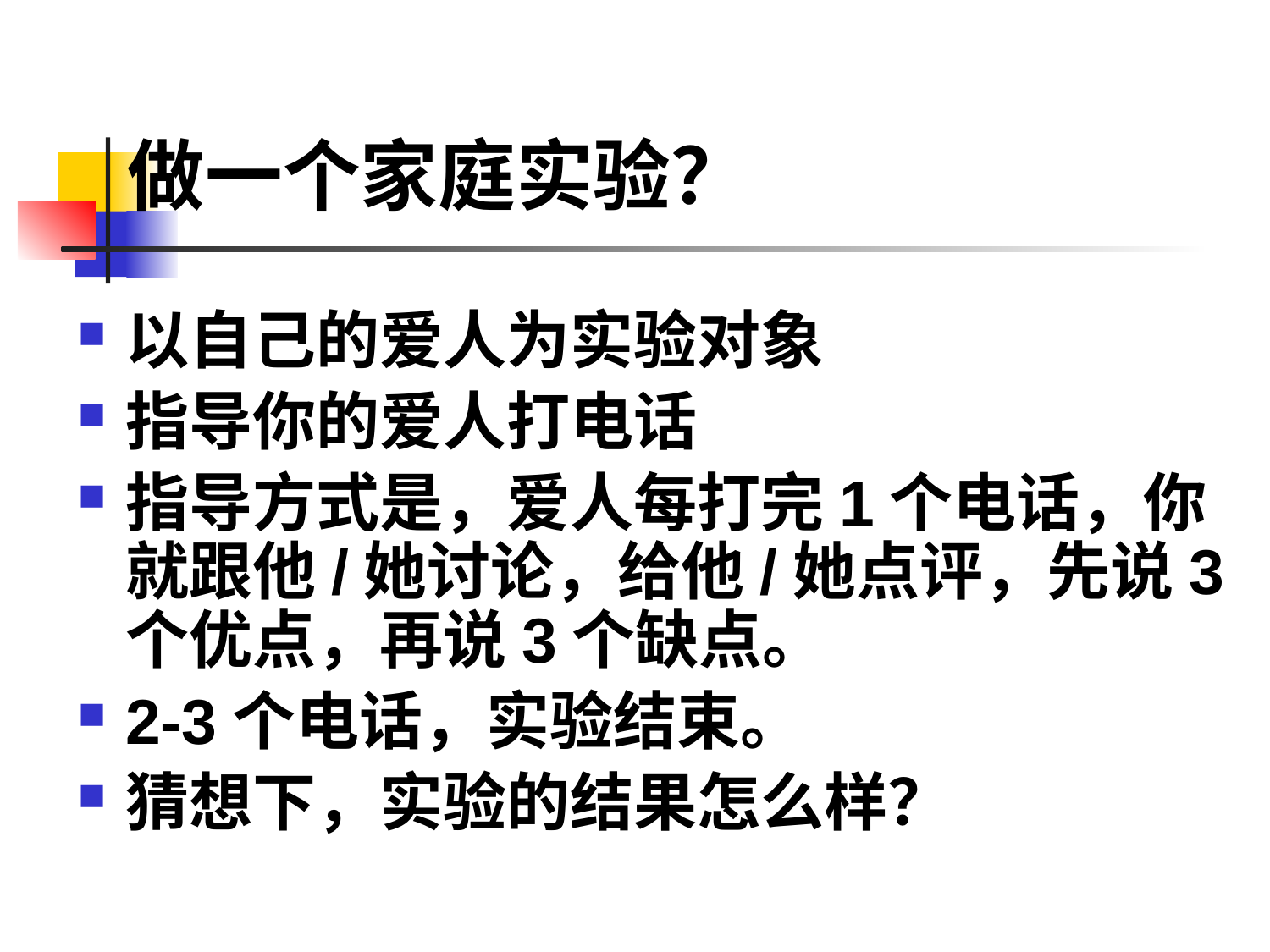

# 做一个家庭实验？
以自己的爱人为实验对象
指导你的爱人打电话
指导方式是，爱人每打完1个电话，你就跟他/她讨论，给他/她点评，先说3个优点，再说3个缺点。
2-3个电话，实验结束。
猜想下，实验的结果怎么样？